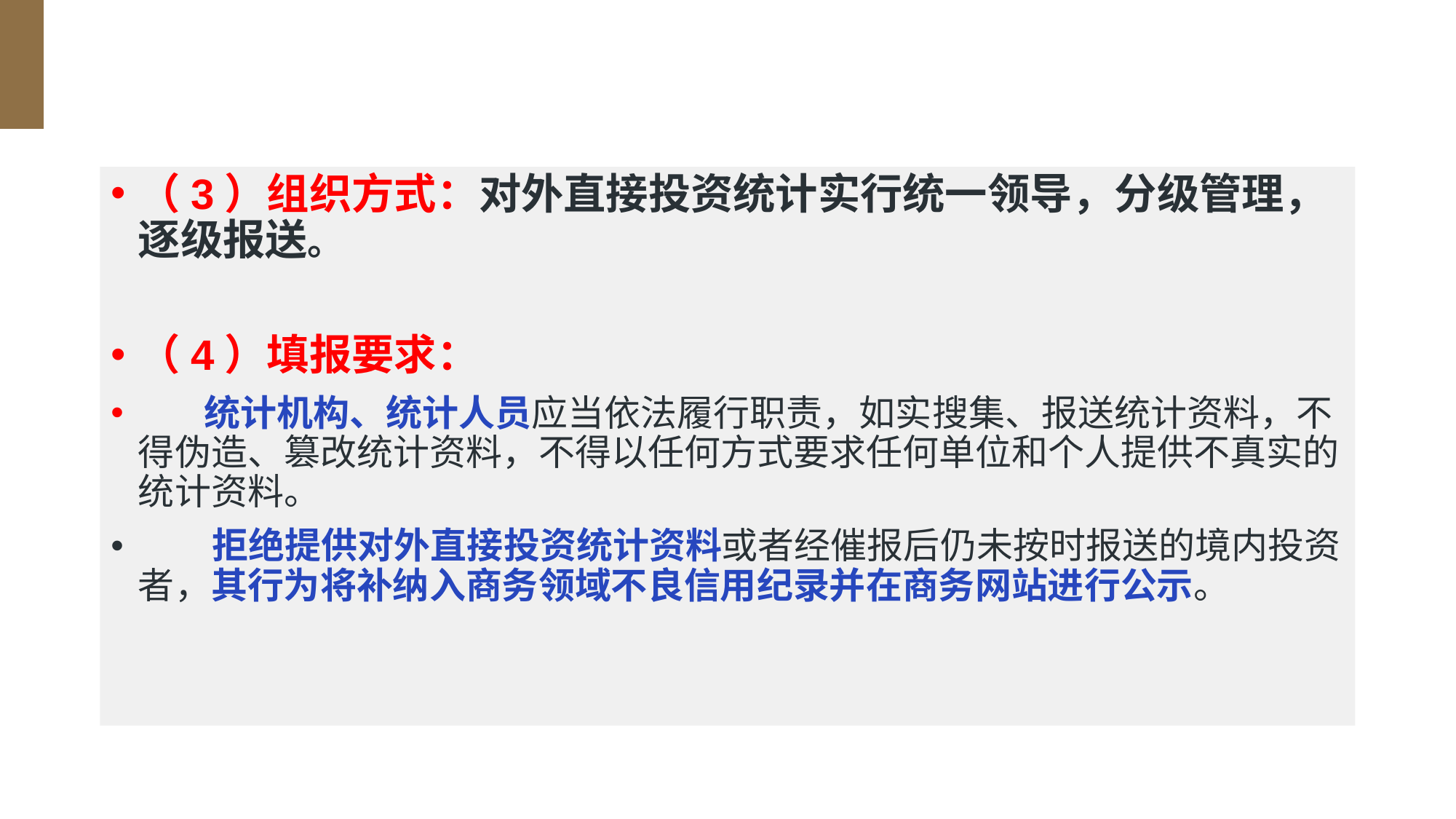

#
（3）组织方式：对外直接投资统计实行统一领导，分级管理，逐级报送。

（4）填报要求：
       统计机构、统计人员应当依法履行职责，如实搜集、报送统计资料，不得伪造、篡改统计资料，不得以任何方式要求任何单位和个人提供不真实的统计资料。
        拒绝提供对外直接投资统计资料或者经催报后仍未按时报送的境内投资者，其行为将补纳入商务领域不良信用纪录并在商务网站进行公示。